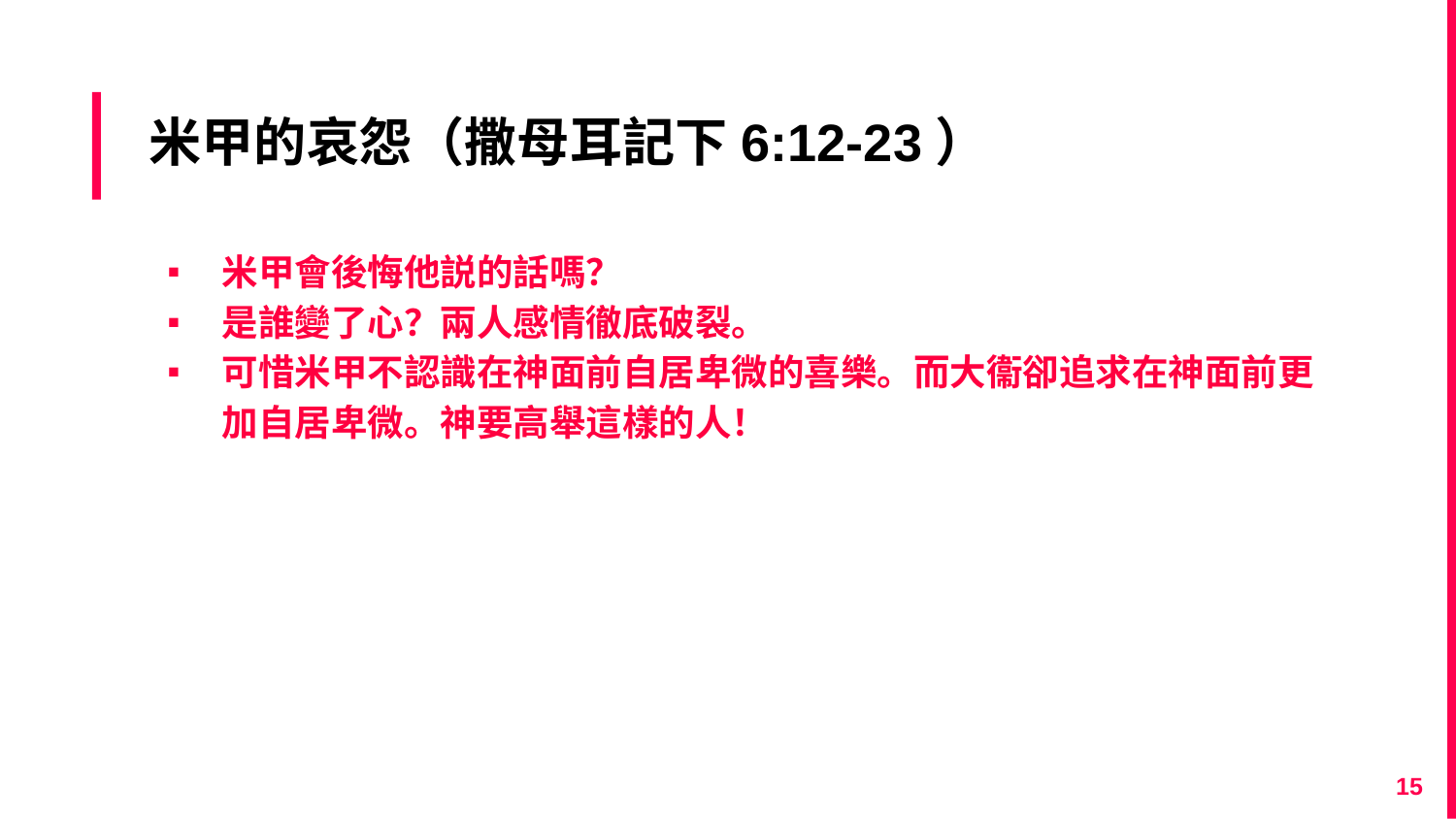

# 米甲的哀怨（撒母耳記下6:12-23）
米甲會後悔他説的話嗎？
是誰變了心？兩人感情徹底破裂。
可惜米甲不認識在神面前自居卑微的喜樂。而大衞卻追求在神面前更加自居卑微。神要高舉這樣的人！

15